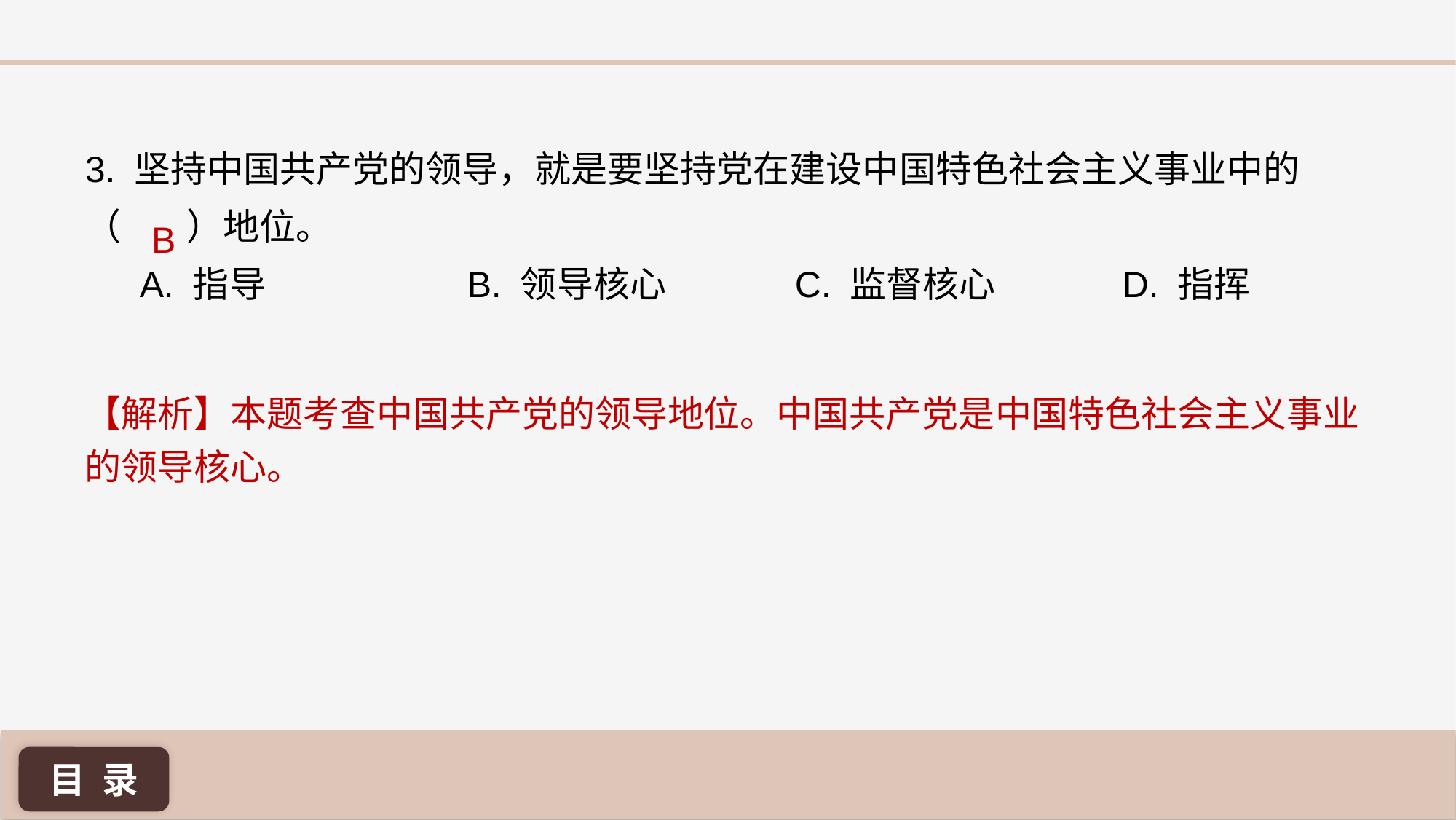

3. 坚持中国共产党的领导，就是要坚持党在建设中国特色社会主义事业中的
（        ）地位。
A. 指导 		B. 领导核心 		C. 监督核心 		D. 指挥
B
【解析】本题考查中国共产党的领导地位。中国共产党是中国特色社会主义事业的领导核心。